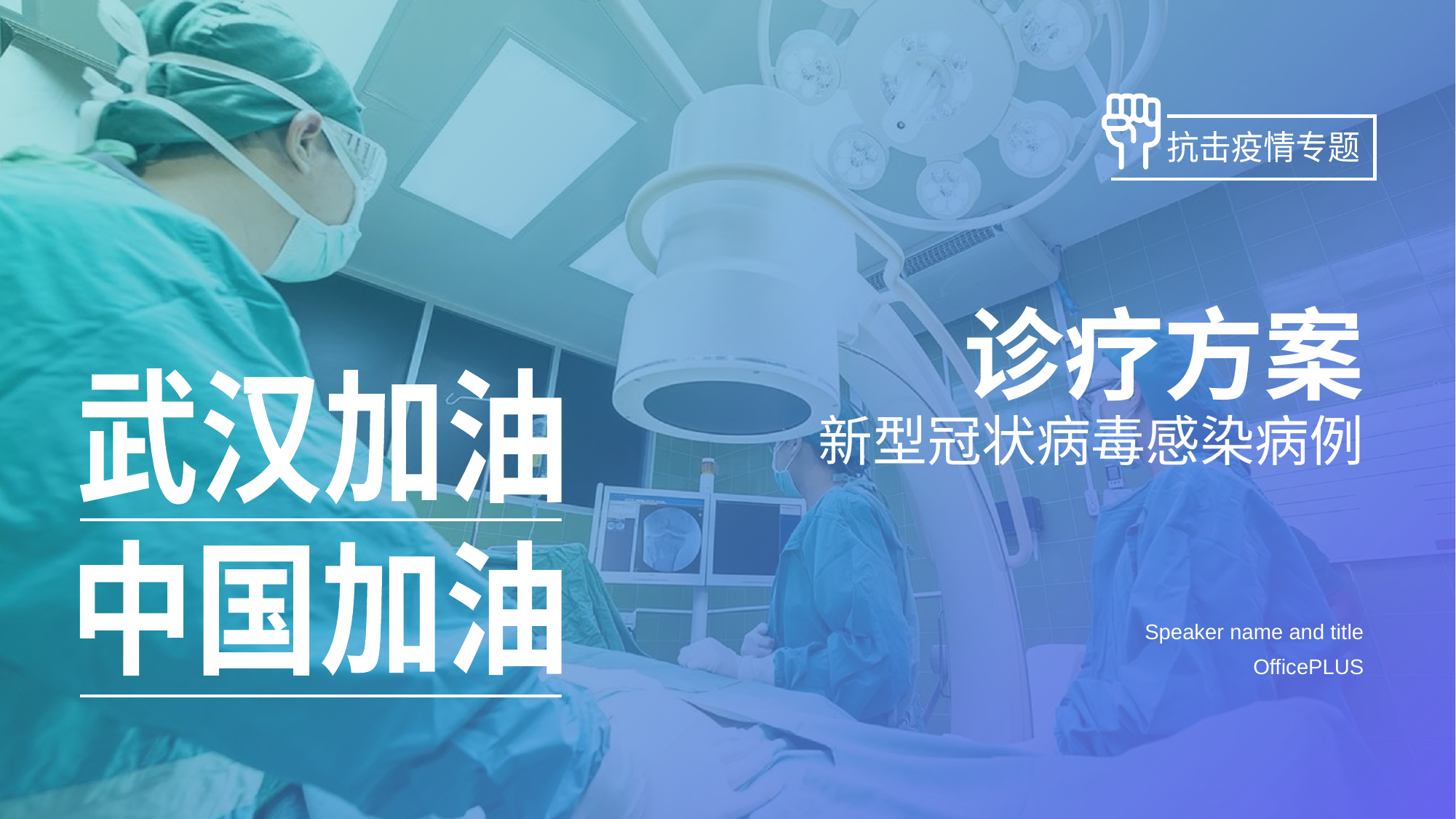

抗击疫情专题
# 诊疗方案 新型冠状病毒感染病例

武汉加油
中国加油
Speaker name and title
OfficePLUS